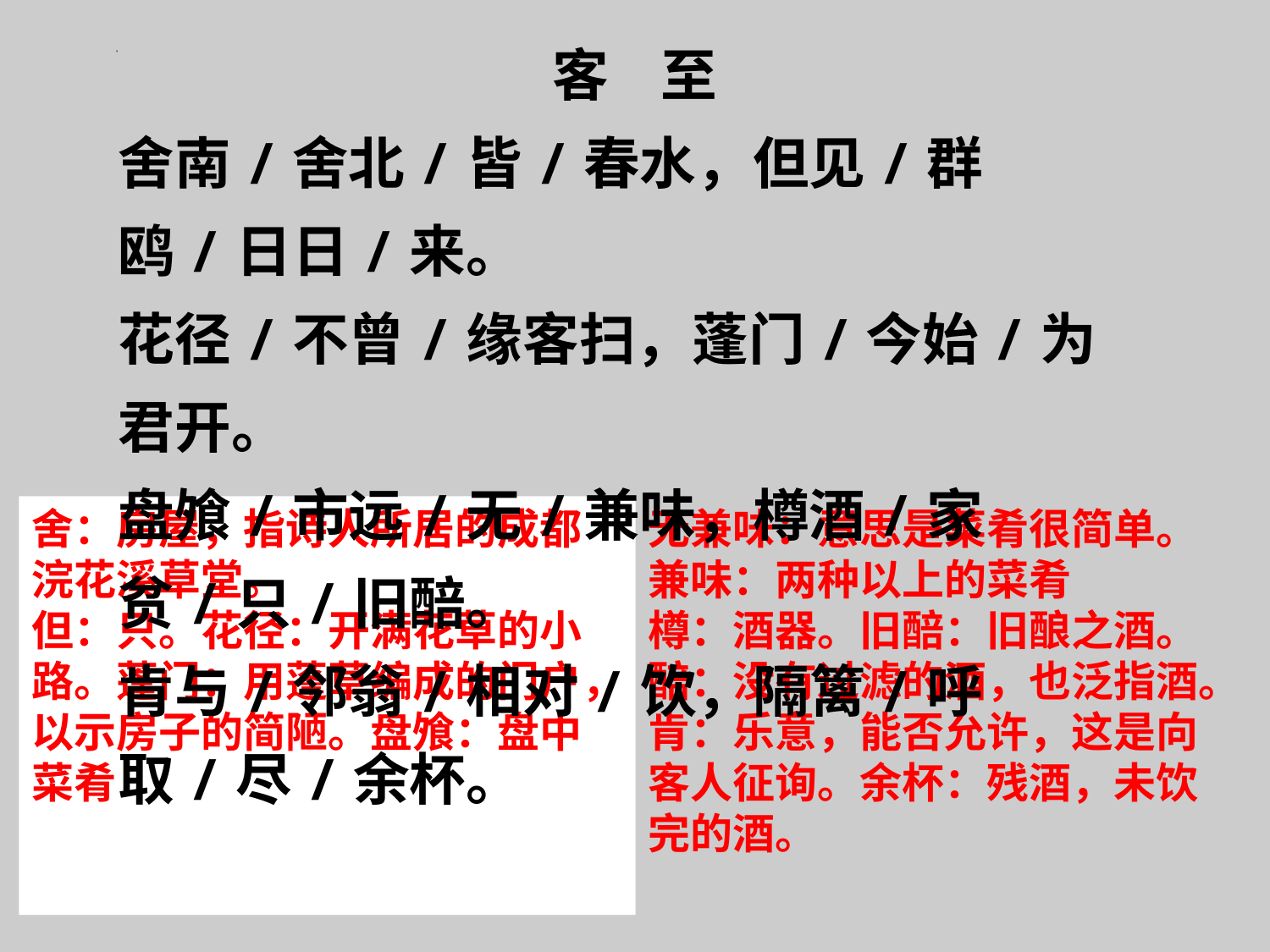

客    至
舍南/舍北/皆/春水，但见/群鸥/日日/来。
花径/不曾/缘客扫，蓬门/今始/为君开。
盘飧/市远/无/兼味，樽酒/家贫/只/旧醅。
肯与/邻翁/相对/饮，隔篱/呼取/尽/余杯。
舍：房屋，指诗人所居的成都浣花溪草堂。
但：只。花径：开满花草的小路。蓬门：用蓬草编成的门户，以示房子的简陋。盘飧：盘中菜肴

无兼味：意思是菜肴很简单。兼味：两种以上的菜肴
樽：酒器。旧醅：旧酿之酒。醅：没有过滤的酒，也泛指酒。肯：乐意，能否允许，这是向客人征询。余杯：残酒，未饮完的酒。